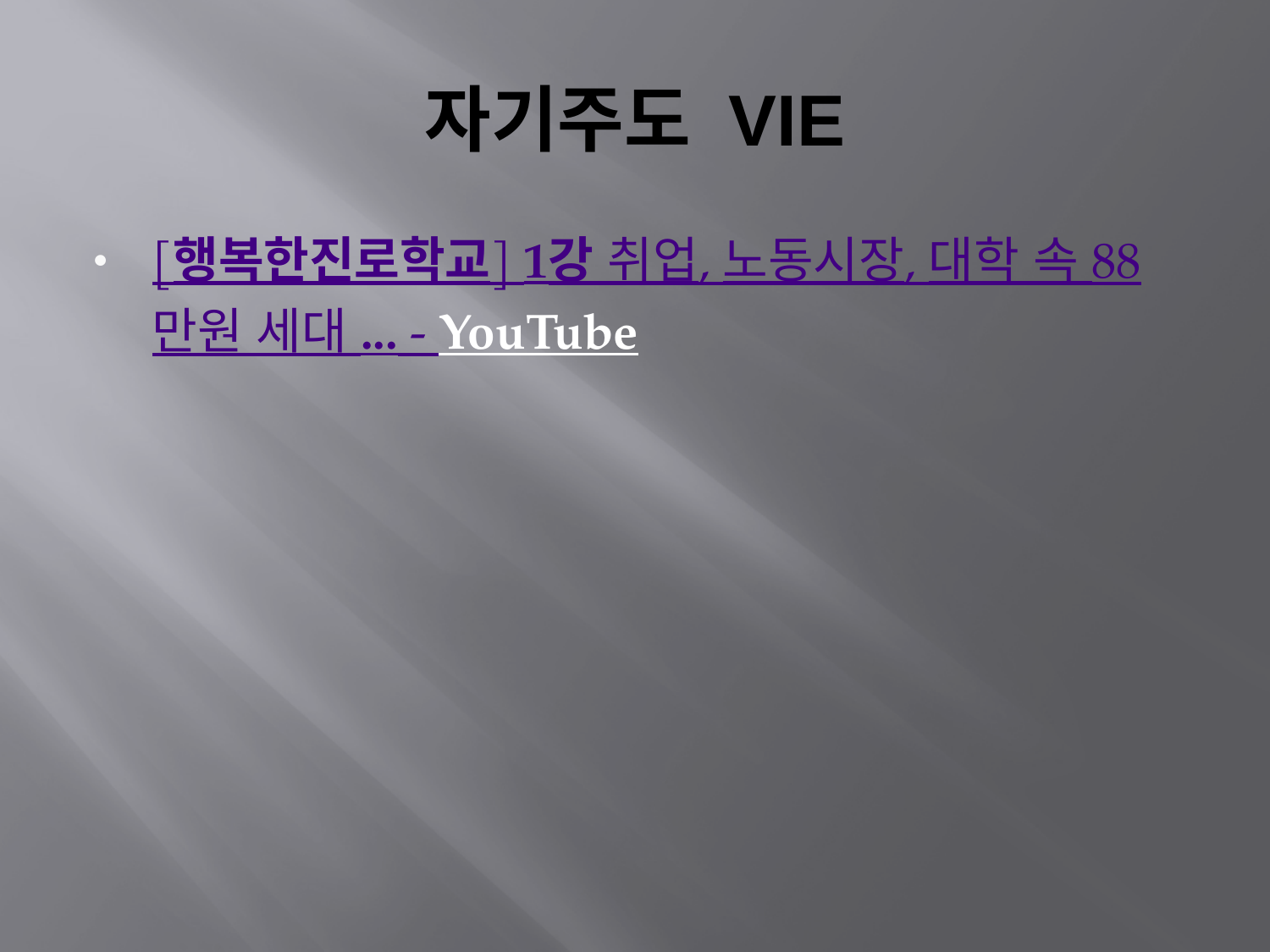

# 자기주도 VIE
[행복한진로학교] 1강 취업, 노동시장, 대학 속 88만원 세대 ... - YouTube